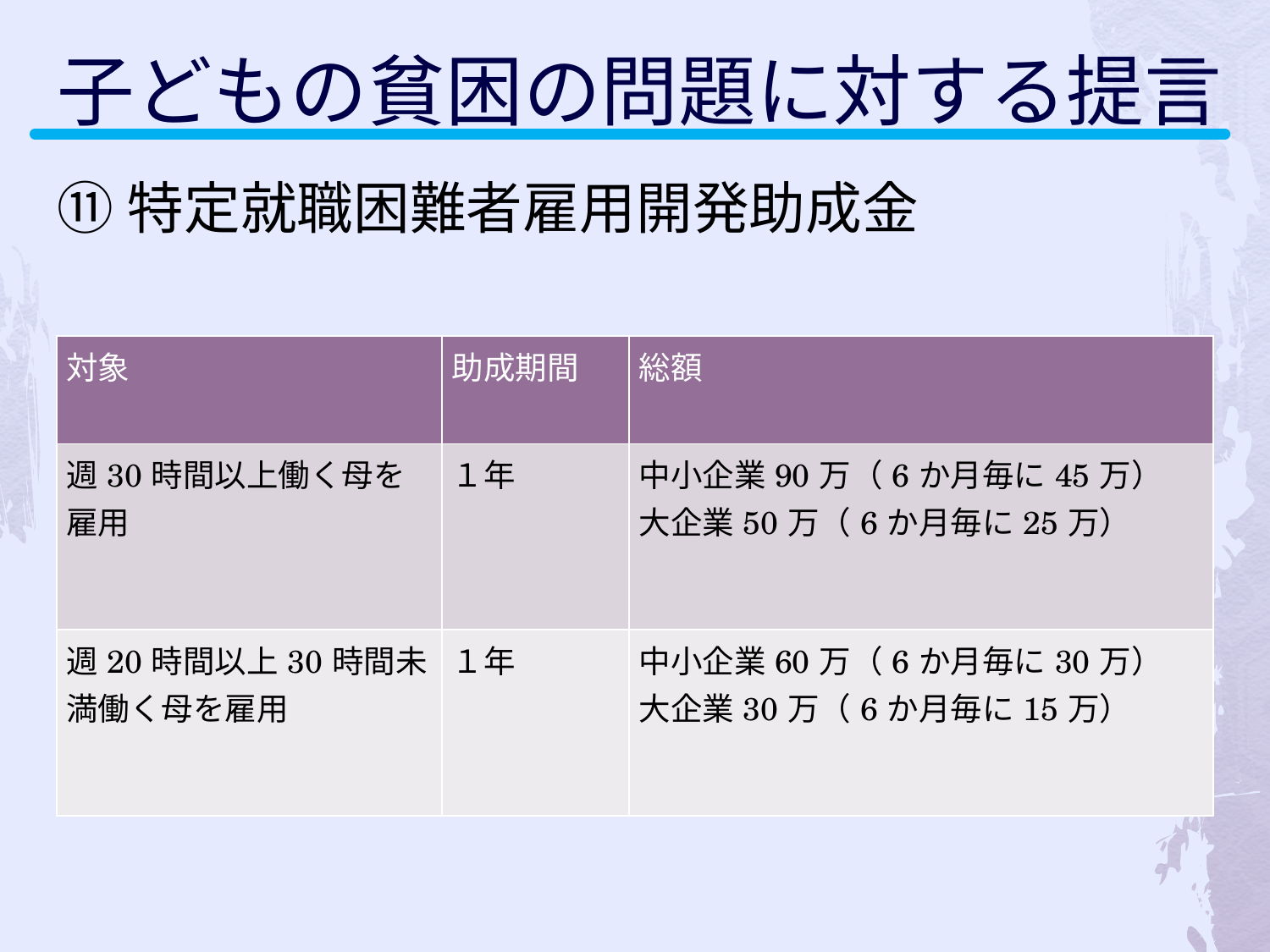

子どもの貧困の問題に対する提言
⑪特定就職困難者雇用開発助成金
| 対象 | 助成期間 | 総額 |
| --- | --- | --- |
| 週30時間以上働く母を雇用 | １年 | 中小企業90万（6か月毎に45万） 大企業50万（6か月毎に25万） |
| 週20時間以上30時間未満働く母を雇用 | １年 | 中小企業60万（6か月毎に30万） 大企業30万（6か月毎に15万） |